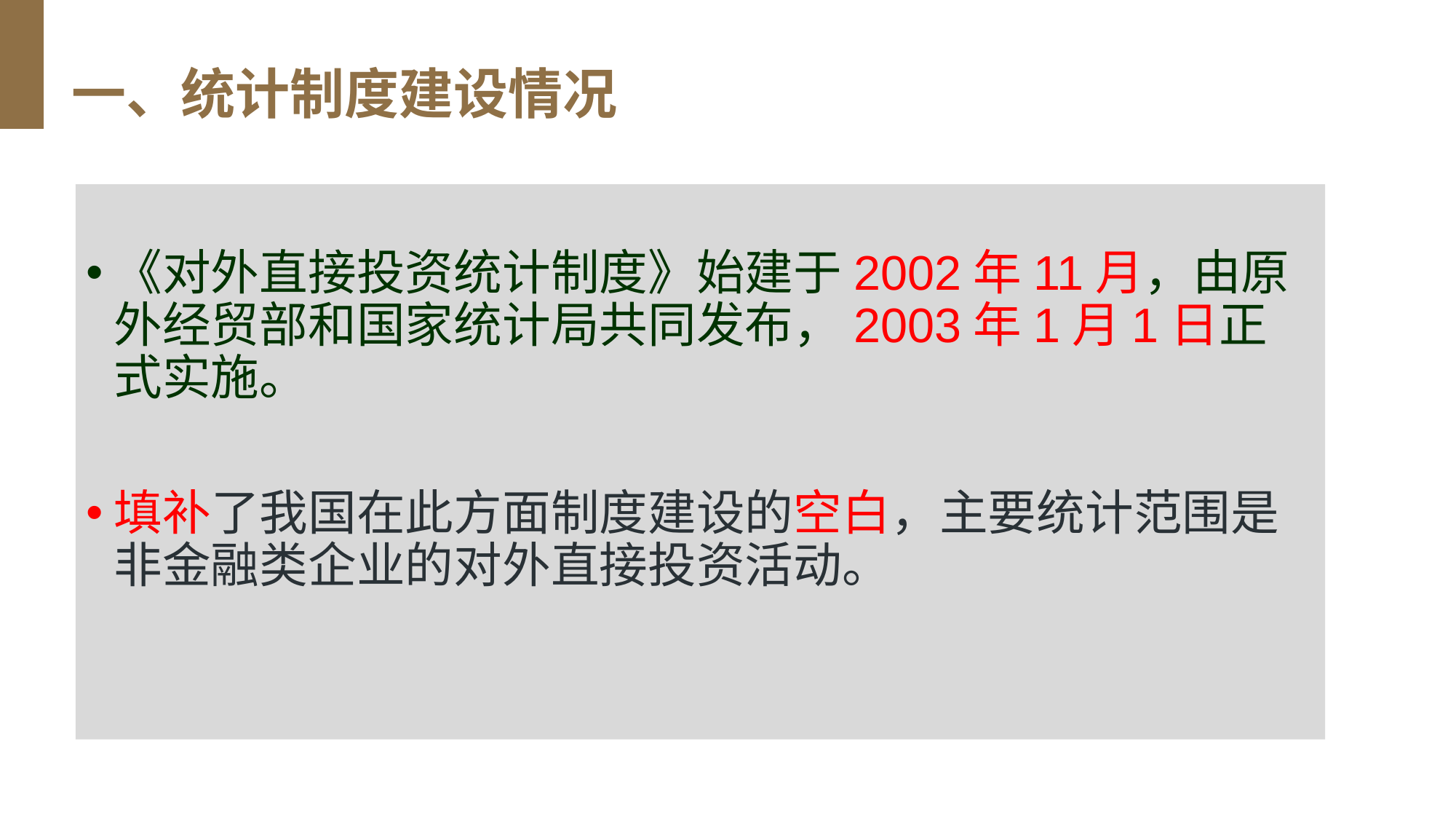

# 一、统计制度建设情况

《对外直接投资统计制度》始建于2002年11月，由原外经贸部和国家统计局共同发布，2003年1月1日正式实施。

填补了我国在此方面制度建设的空白，主要统计范围是非金融类企业的对外直接投资活动。